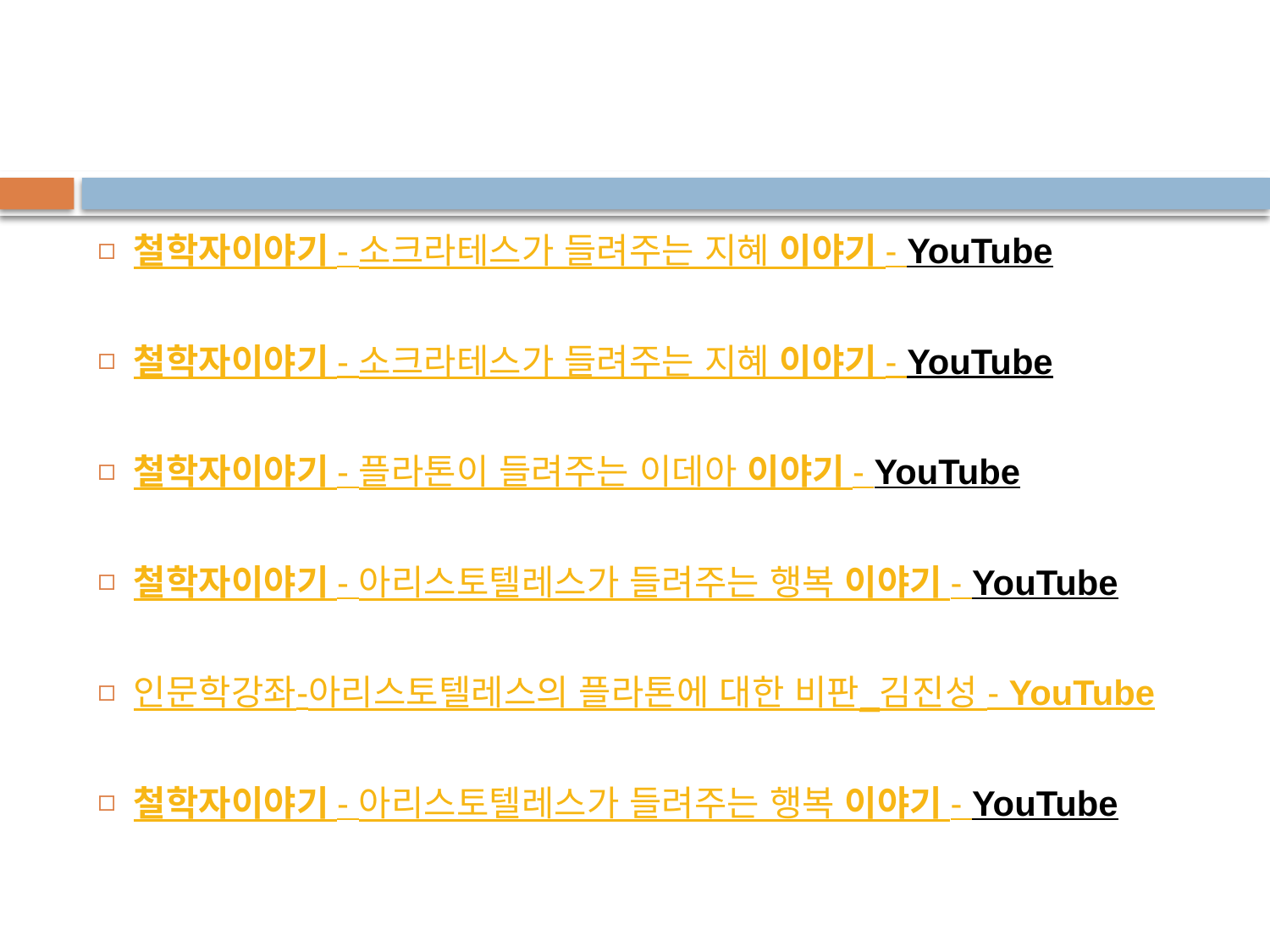

#
철학자이야기 - 소크라테스가 들려주는 지혜 이야기 - YouTube

철학자이야기 - 소크라테스가 들려주는 지혜 이야기 - YouTube

철학자이야기 - 플라톤이 들려주는 이데아 이야기 - YouTube

철학자이야기 - 아리스토텔레스가 들려주는 행복 이야기 - YouTube

인문학강좌-아리스토텔레스의 플라톤에 대한 비판_김진성 - YouTube

철학자이야기 - 아리스토텔레스가 들려주는 행복 이야기 - YouTube